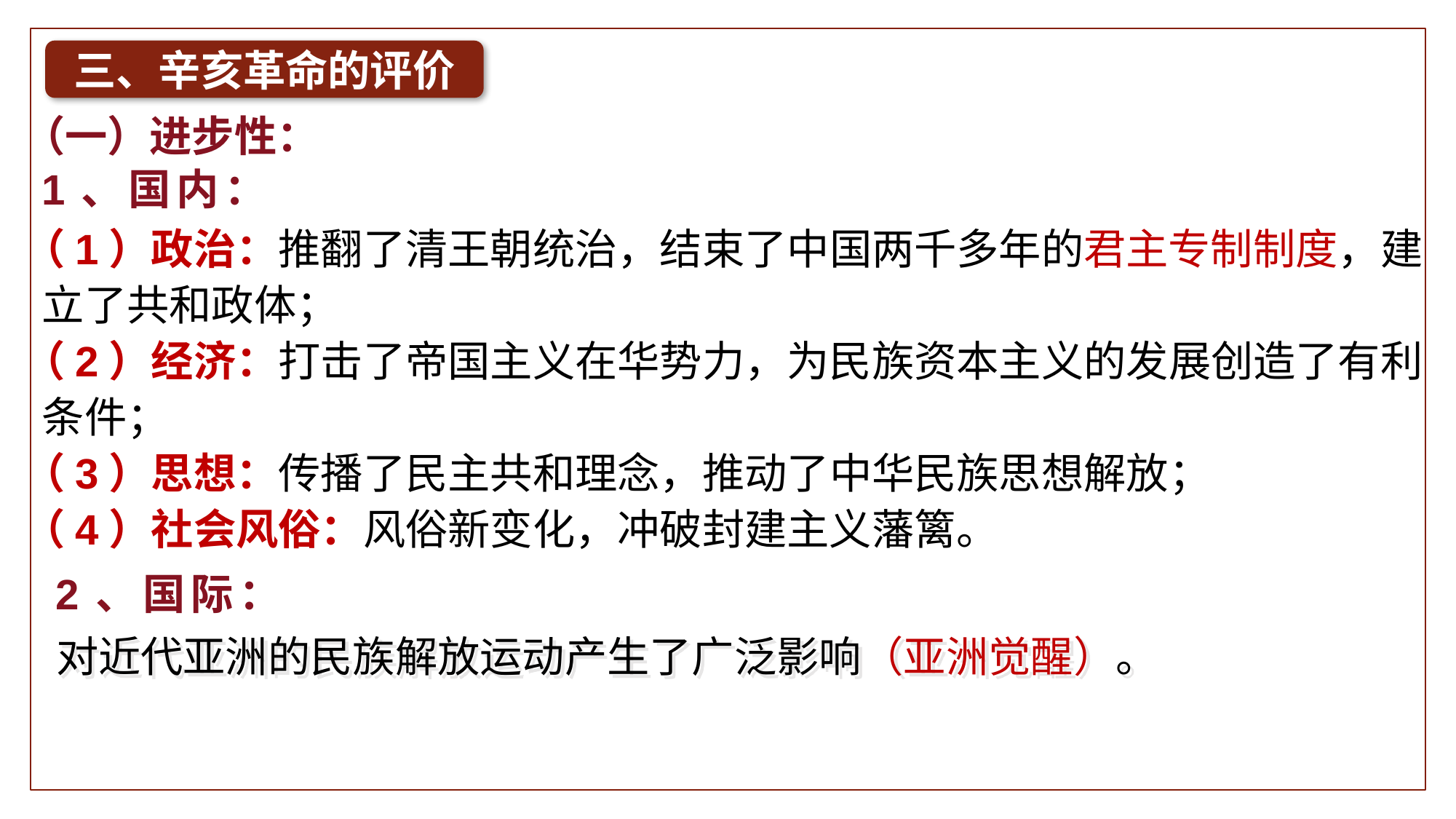

三、辛亥革命的评价
（一）进步性：
1、国内：
（1）政治：推翻了清王朝统治，结束了中国两千多年的君主专制制度，建
 立了共和政体；
（2）经济：打击了帝国主义在华势力，为民族资本主义的发展创造了有利
 条件；
（3）思想：传播了民主共和理念，推动了中华民族思想解放；
（4）社会风俗：风俗新变化，冲破封建主义藩篱。
2、国际：
对近代亚洲的民族解放运动产生了广泛影响（亚洲觉醒）。